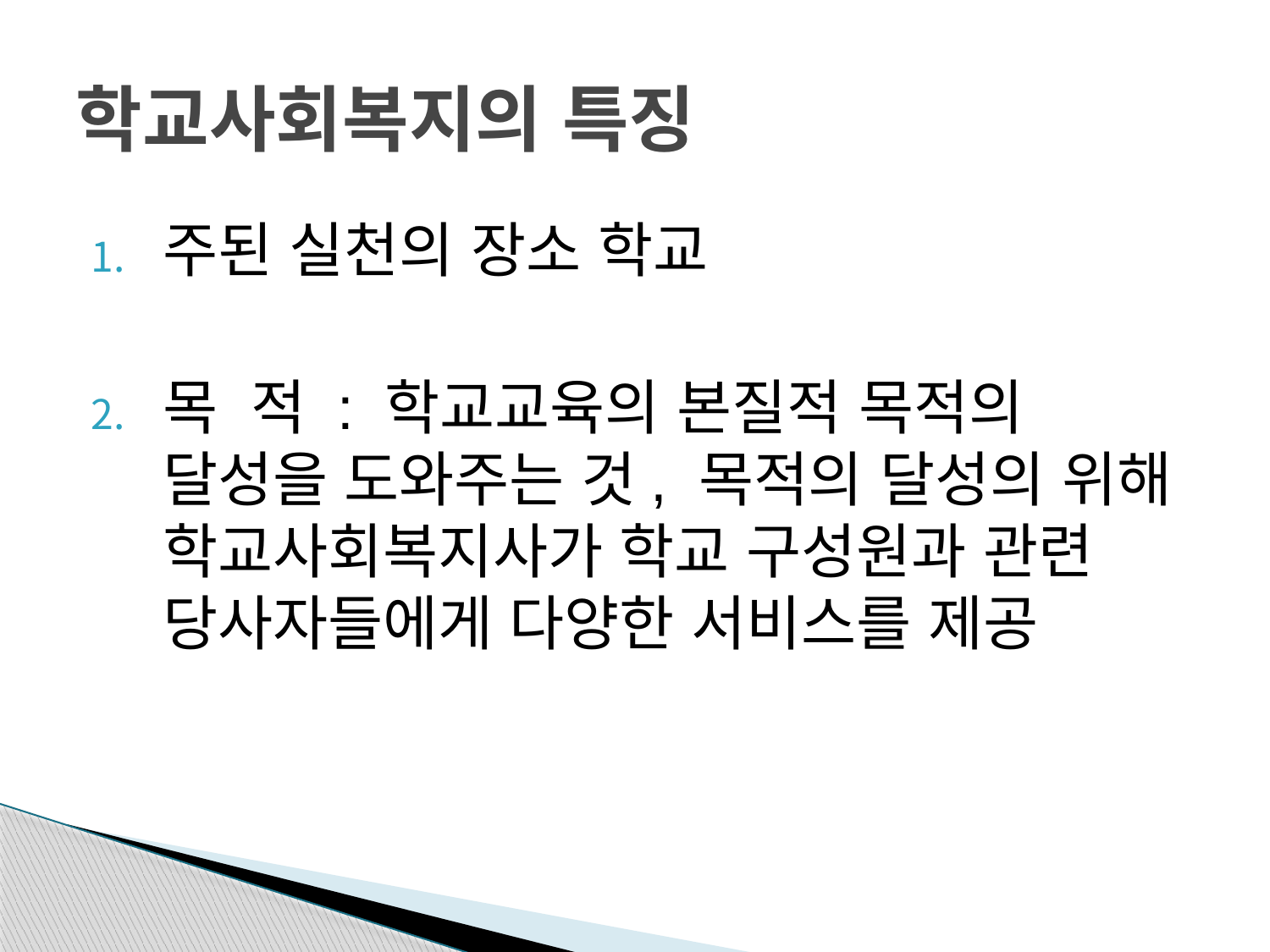

# 학교사회복지의 특징
주된 실천의 장소 학교

목  적 : 학교교육의 본질적 목적의 달성을 도와주는 것, 목적의 달성의 위해 학교사회복지사가 학교 구성원과 관련 당사자들에게 다양한 서비스를 제공